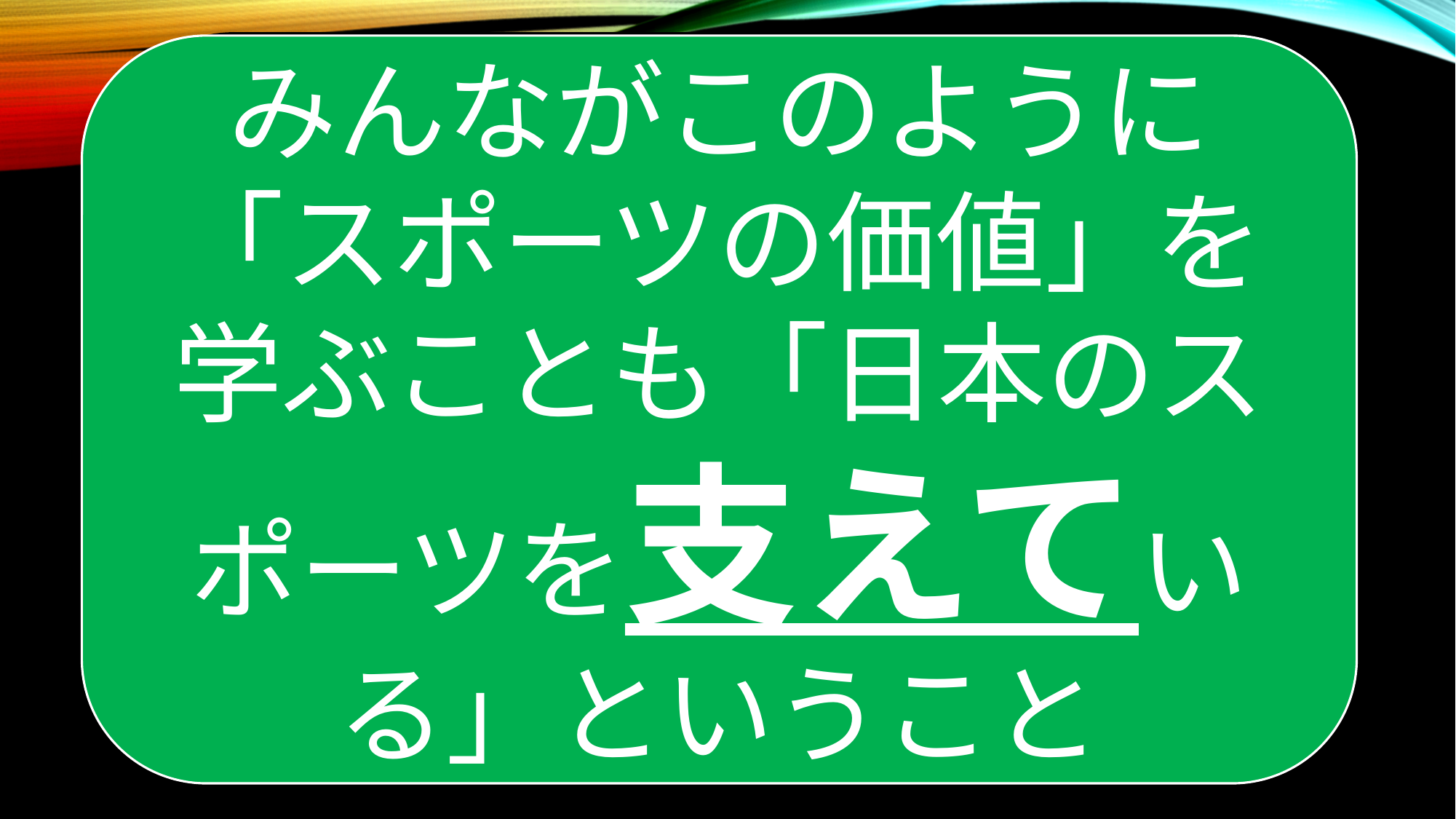

浅田真央選手の画像
みんながこのように
「スポーツの価値」を学ぶことも「日本のスポーツを支えている」ということ
#